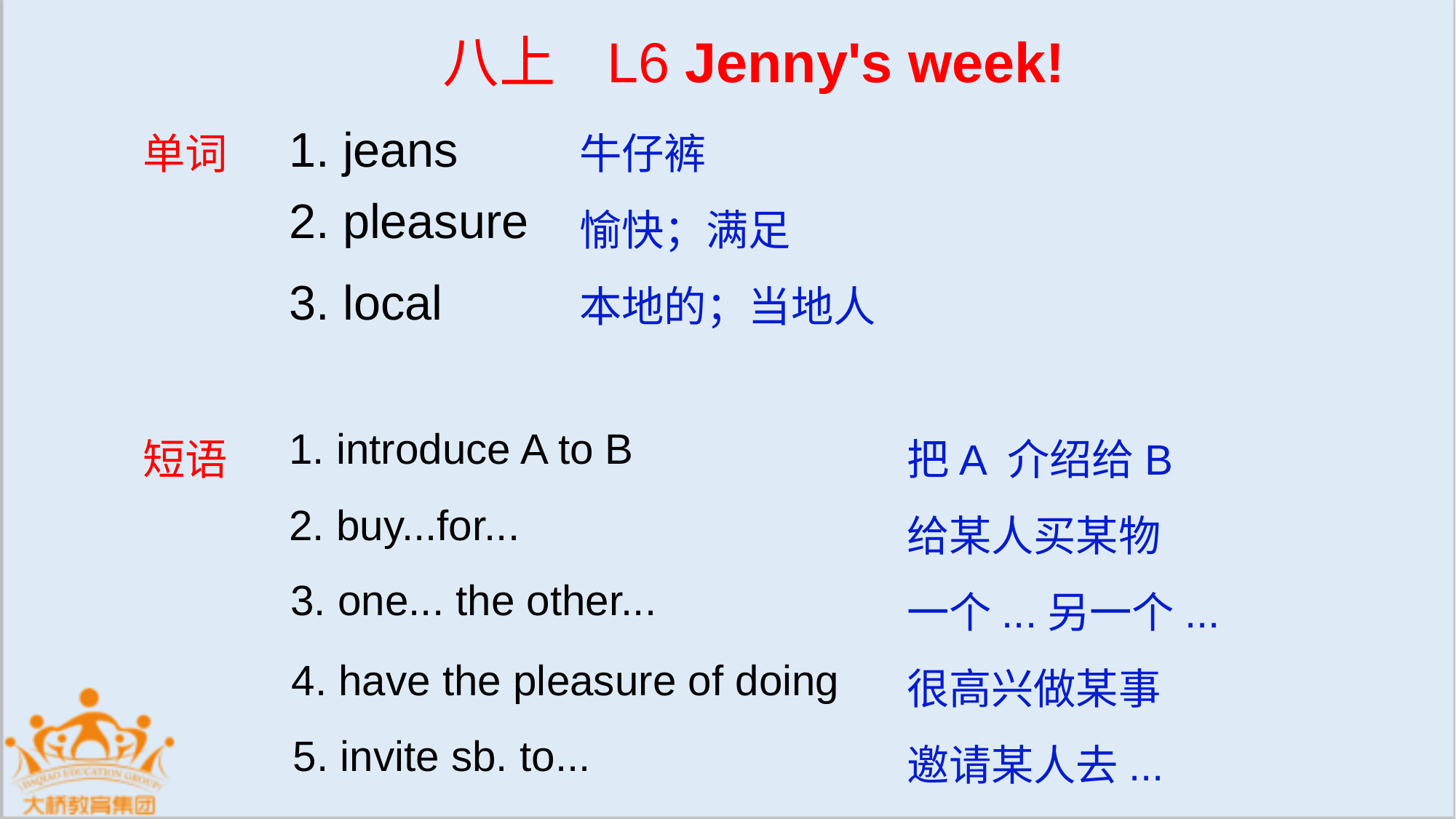

八上   L6 Jenny's week!
单词			    	牛仔裤
			    	愉快；满足
			    	本地的；当地人

短语							把A 介绍给B
							给某人买某物
							一个...另一个...
							很高兴做某事
							邀请某人去...
1. jeans
2. pleasure
3. local
1. introduce A to B
2. buy...for...
3. one... the other...
4. have the pleasure of doing
5. invite sb. to...